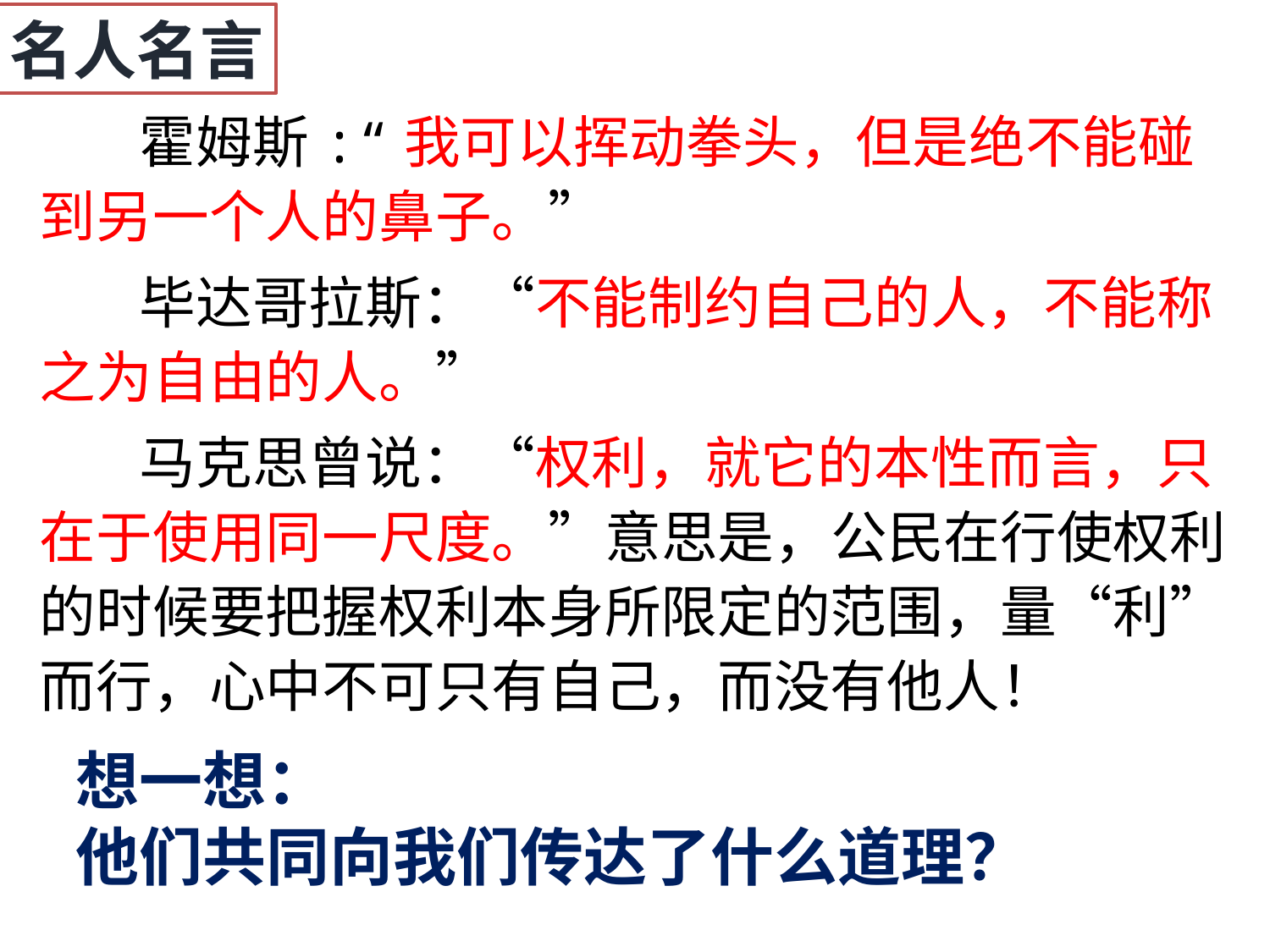

名人名言
霍姆斯:“我可以挥动拳头，但是绝不能碰到另一个人的鼻子。”
毕达哥拉斯：“不能制约自己的人，不能称之为自由的人。”
马克思曾说：“权利，就它的本性而言，只在于使用同一尺度。”意思是，公民在行使权利的时候要把握权利本身所限定的范围，量“利”而行，心中不可只有自己，而没有他人！
想一想：
他们共同向我们传达了什么道理？